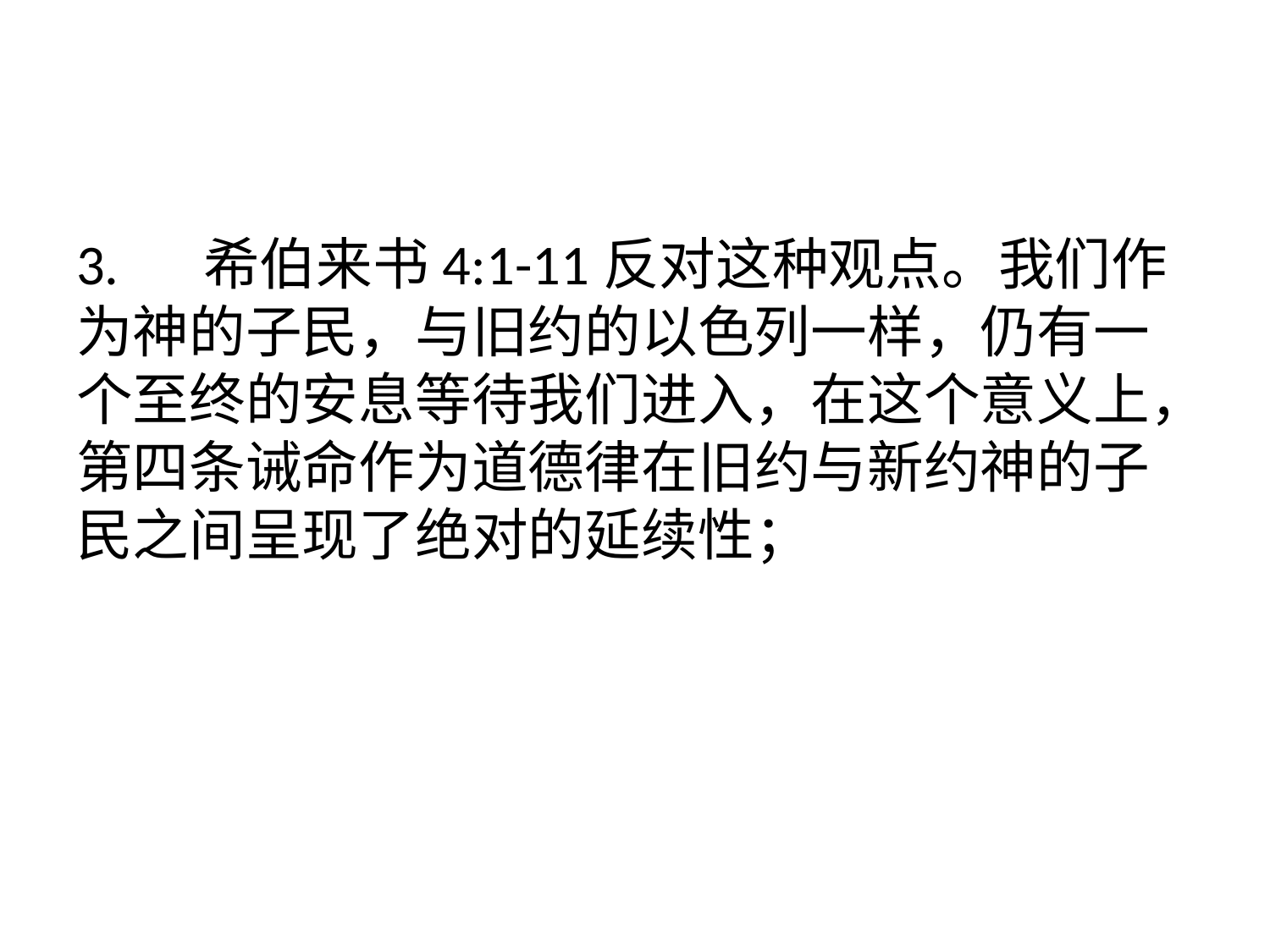

#
3.	希伯来书4:1-11反对这种观点。我们作为神的子民，与旧约的以色列一样，仍有一个至终的安息等待我们进入，在这个意义上，第四条诫命作为道德律在旧约与新约神的子民之间呈现了绝对的延续性；